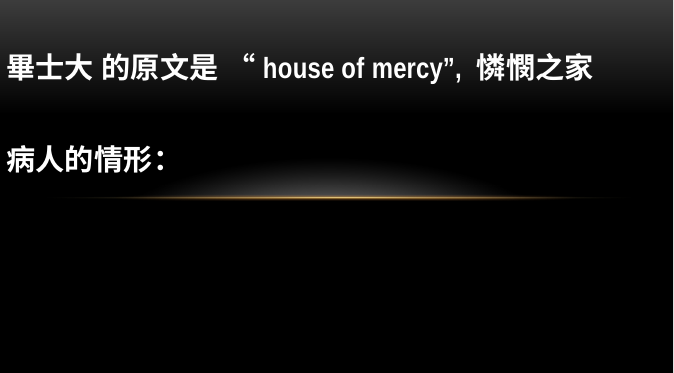

畢士大 的原文是 “house of mercy”, 憐憫之家

病人的情形：

#